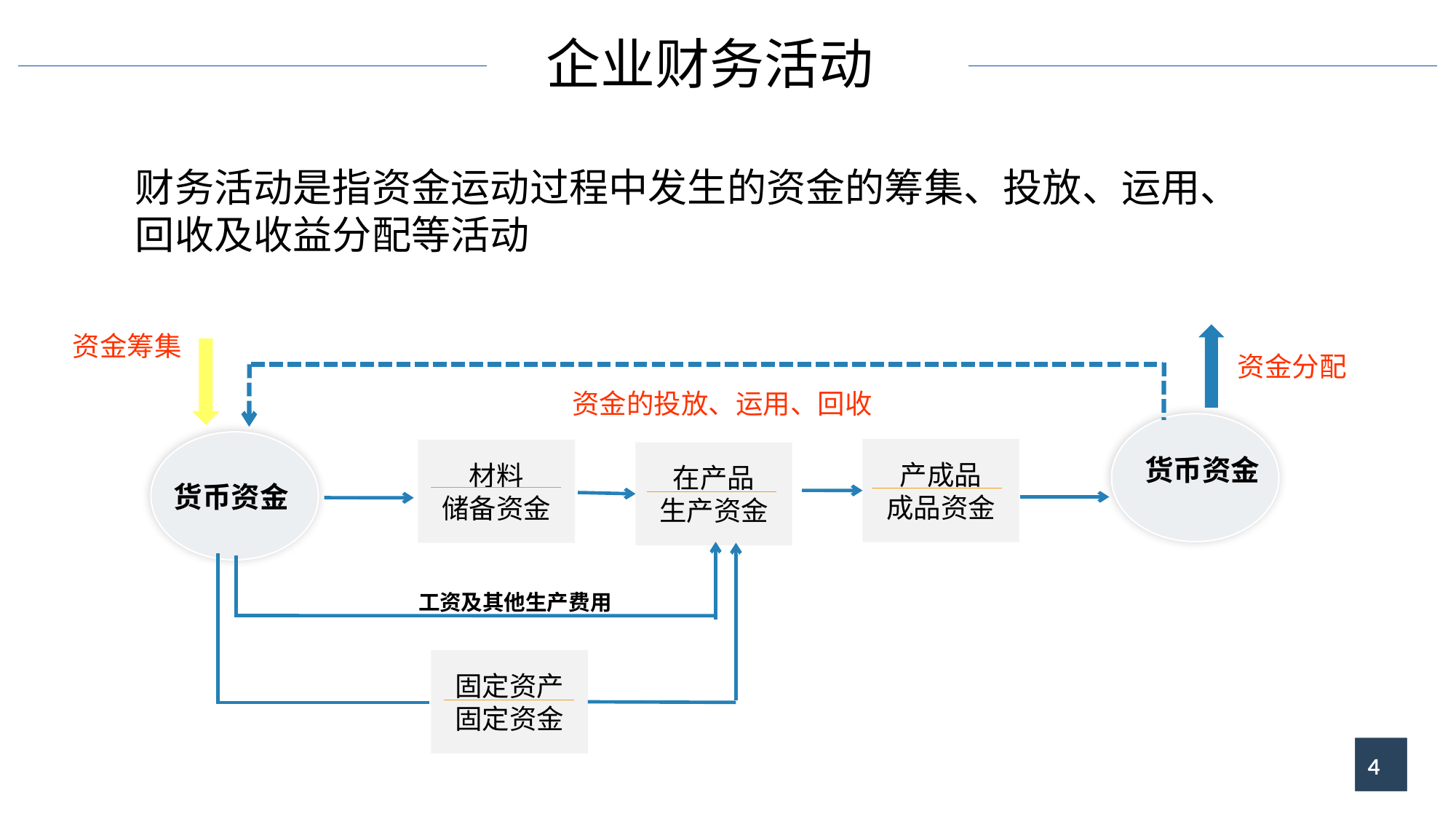

企业财务活动
财务活动是指资金运动过程中发生的资金的筹集、投放、运用、回收及收益分配等活动
资金筹集

资金分配
资金的投放、运用、回收

货币资金
工资及其他生产费用

产成品
成品资金
材料
储备资金
在产品
生产资金
货币资金
固定资产
固定资金
4